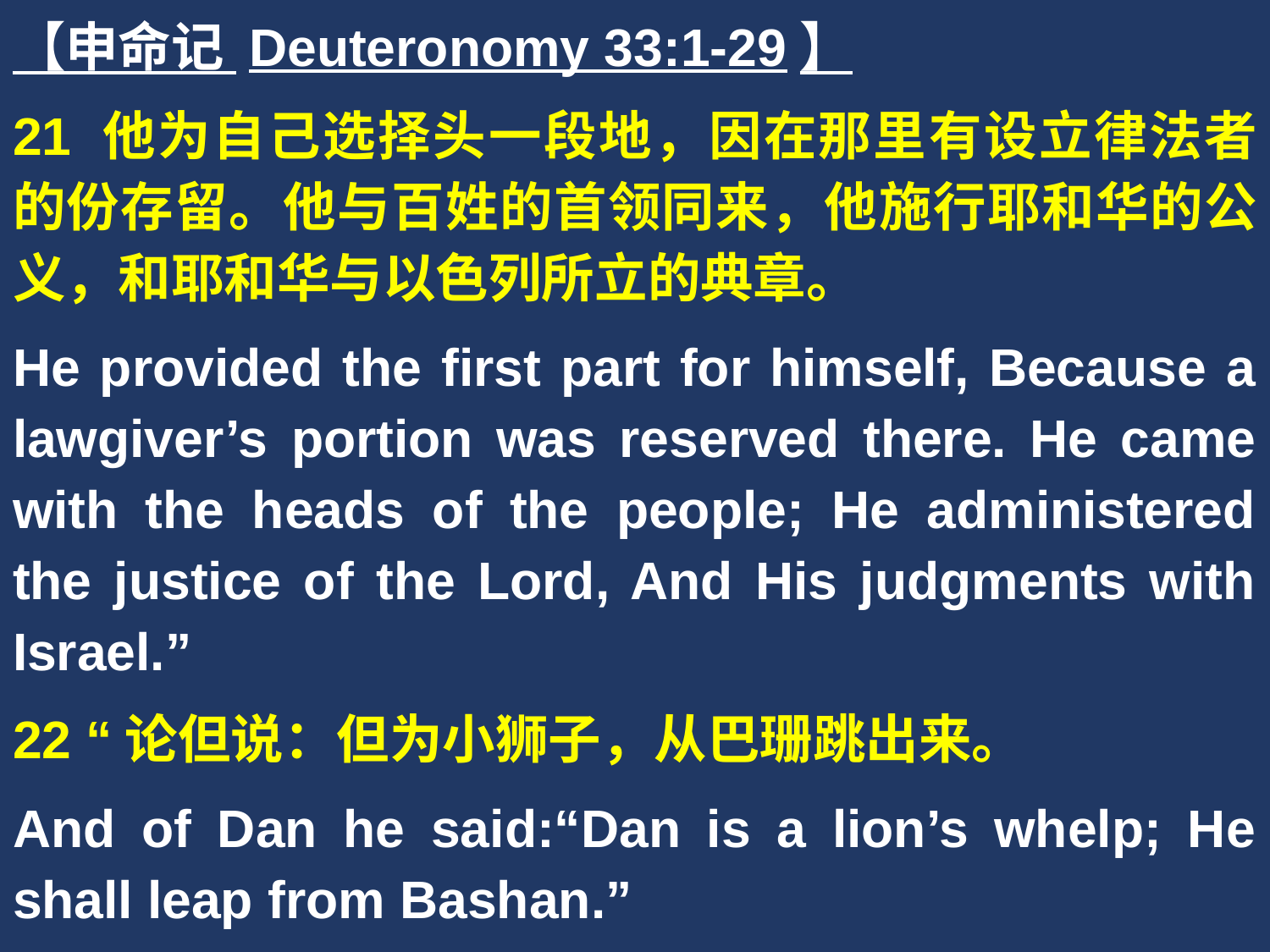

【申命记 Deuteronomy 33:1-29】
21 他为自己选择头一段地，因在那里有设立律法者的份存留。他与百姓的首领同来，他施行耶和华的公义，和耶和华与以色列所立的典章。
He provided the first part for himself, Because a lawgiver’s portion was reserved there. He came with the heads of the people; He administered the justice of the Lord, And His judgments with Israel.”
22 “论但说：但为小狮子，从巴珊跳出来。
And of Dan he said:“Dan is a lion’s whelp; He shall leap from Bashan.”